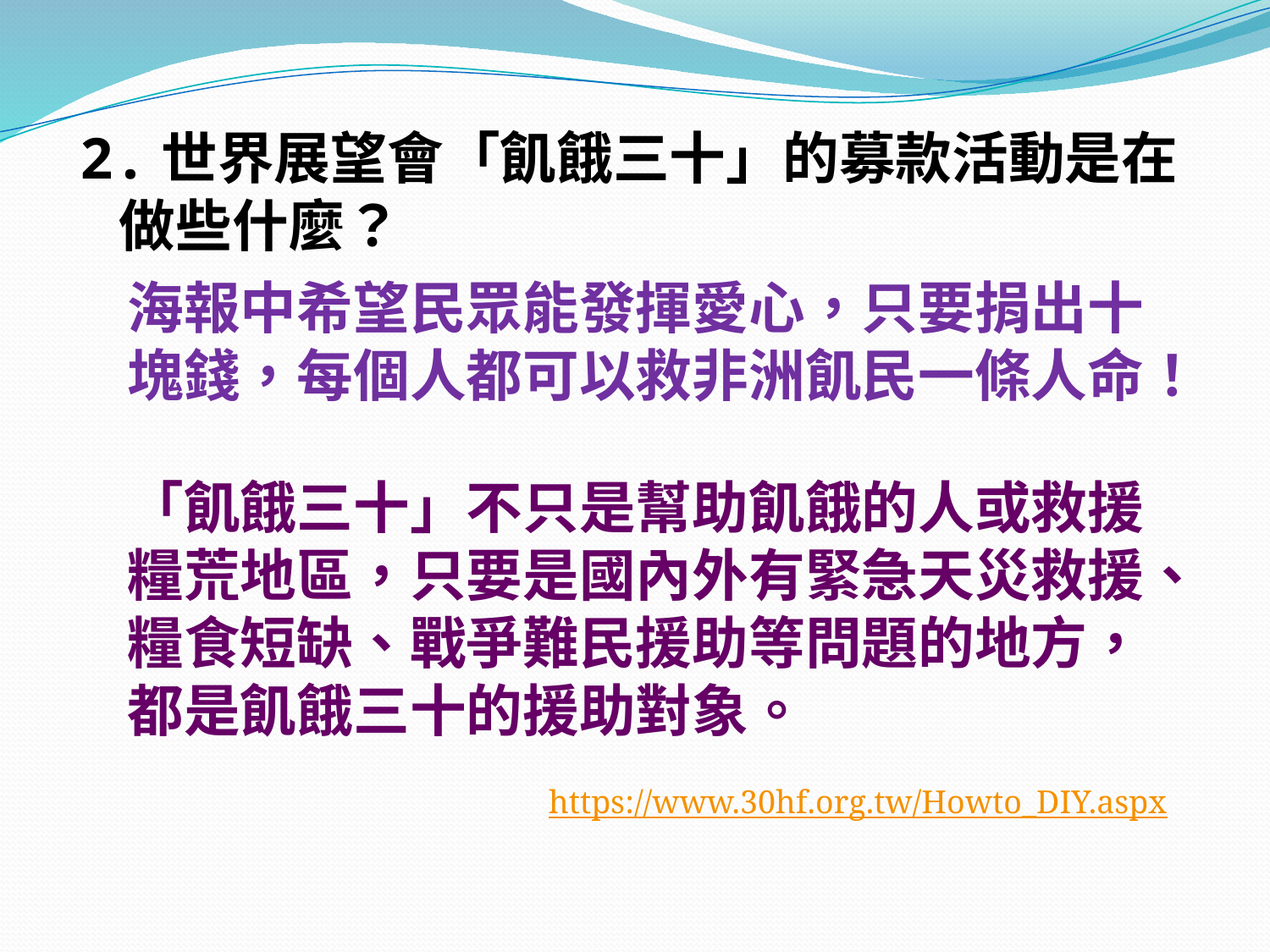

2.世界展望會「飢餓三十」的募款活動是在
  做些什麼？
海報中希望民眾能發揮愛心，只要捐出十塊錢，每個人都可以救非洲飢民一條人命！
「飢餓三十」不只是幫助飢餓的人或救援糧荒地區，只要是國內外有緊急天災救援、糧食短缺、戰爭難民援助等問題的地方，都是飢餓三十的援助對象。
https://www.30hf.org.tw/Howto_DIY.aspx